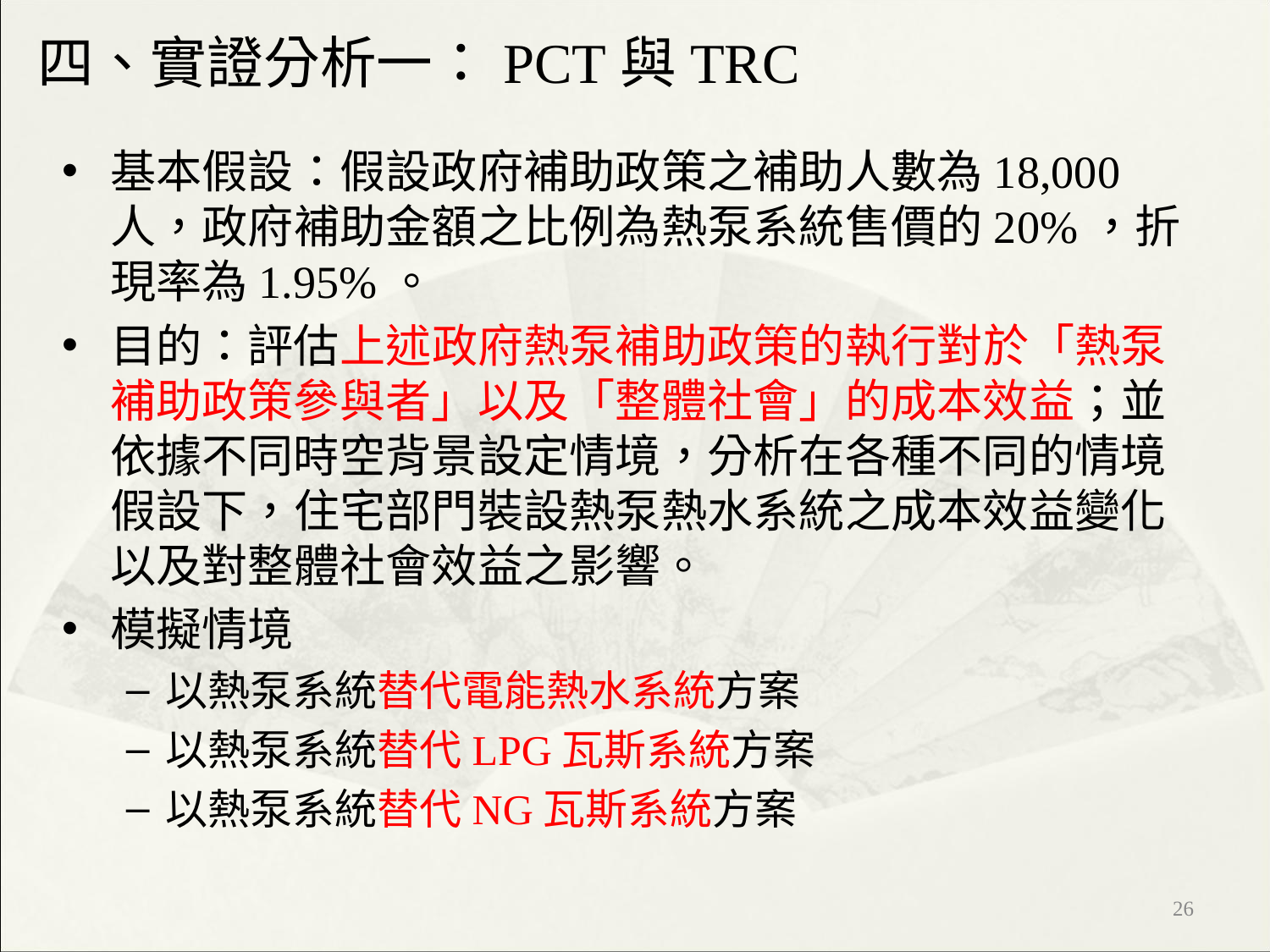

# 四、實證分析一：PCT與TRC
基本假設：假設政府補助政策之補助人數為18,000人，政府補助金額之比例為熱泵系統售價的20%，折現率為1.95%。
目的：評估上述政府熱泵補助政策的執行對於「熱泵補助政策參與者」以及「整體社會」的成本效益；並依據不同時空背景設定情境，分析在各種不同的情境假設下，住宅部門裝設熱泵熱水系統之成本效益變化以及對整體社會效益之影響。
模擬情境
以熱泵系統替代電能熱水系統方案
以熱泵系統替代LPG瓦斯系統方案
以熱泵系統替代NG瓦斯系統方案

26